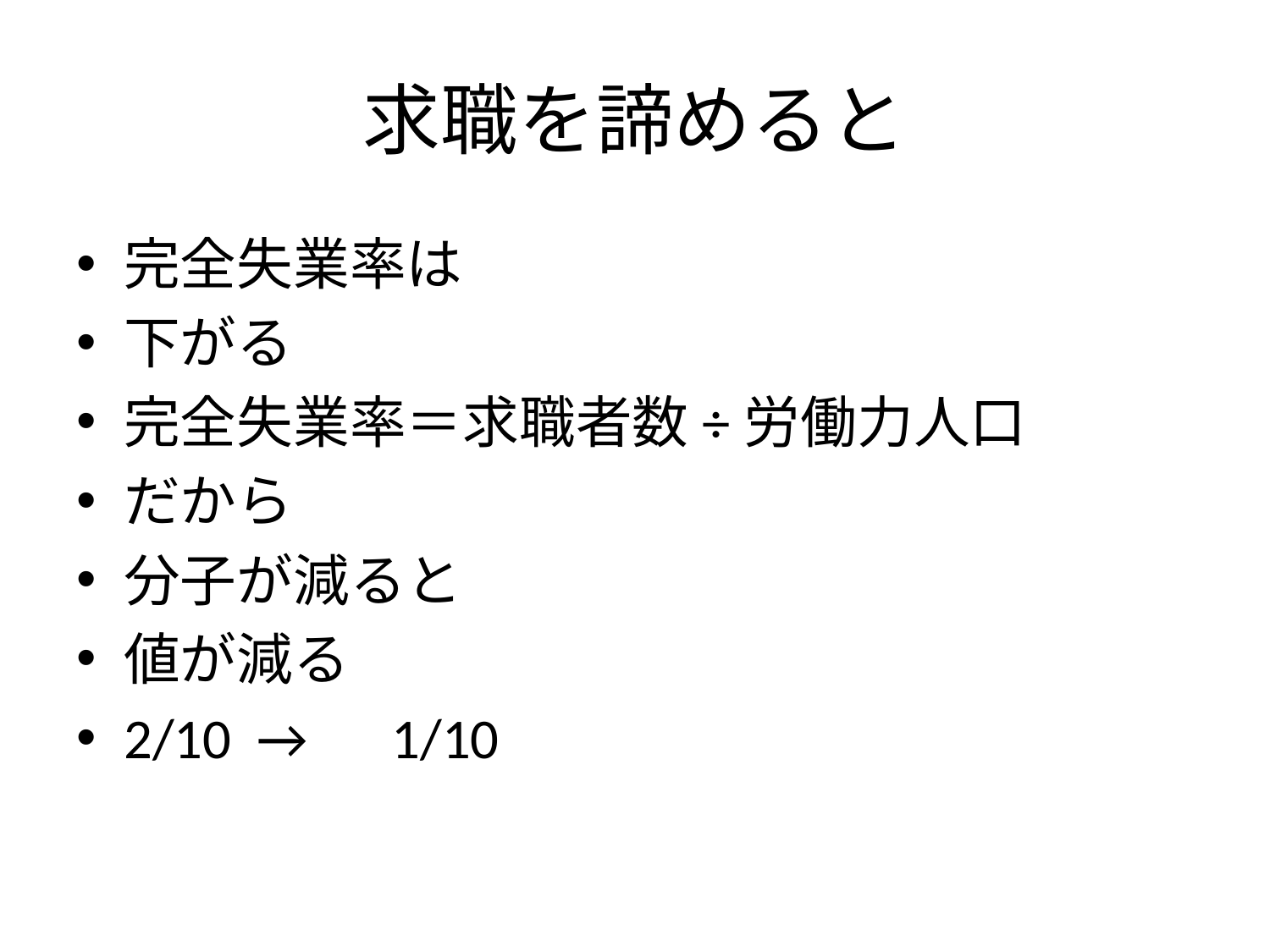

# 求職を諦めると
完全失業率は
下がる
完全失業率＝求職者数÷労働力人口
だから
分子が減ると
値が減る
2/10  →　1/10